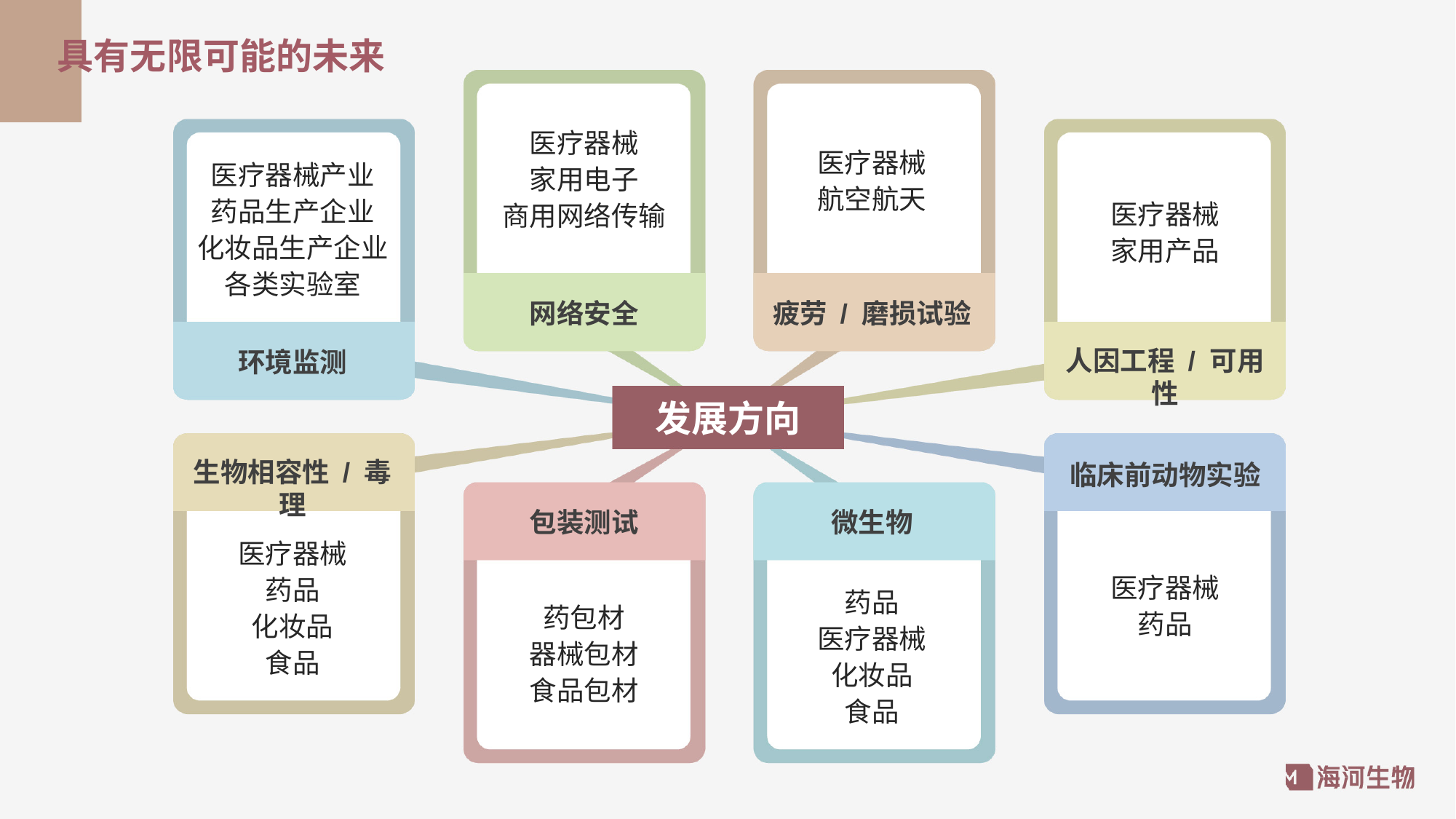

具有无限可能的未来
医疗器械
家用电子
商用网络传输
医疗器械
航空航天
医疗器械产业
药品生产企业
化妆品生产企业
各类实验室
医疗器械
家用产品
网络安全
疲劳 / 磨损试验
人因工程 / 可用性
环境监测
发展方向
生物相容性 / 毒理
临床前动物实验
包装测试
微生物
医疗器械
药品
化妆品
食品
医疗器械
药品
药品
医疗器械
化妆品
食品
药包材
器械包材
食品包材